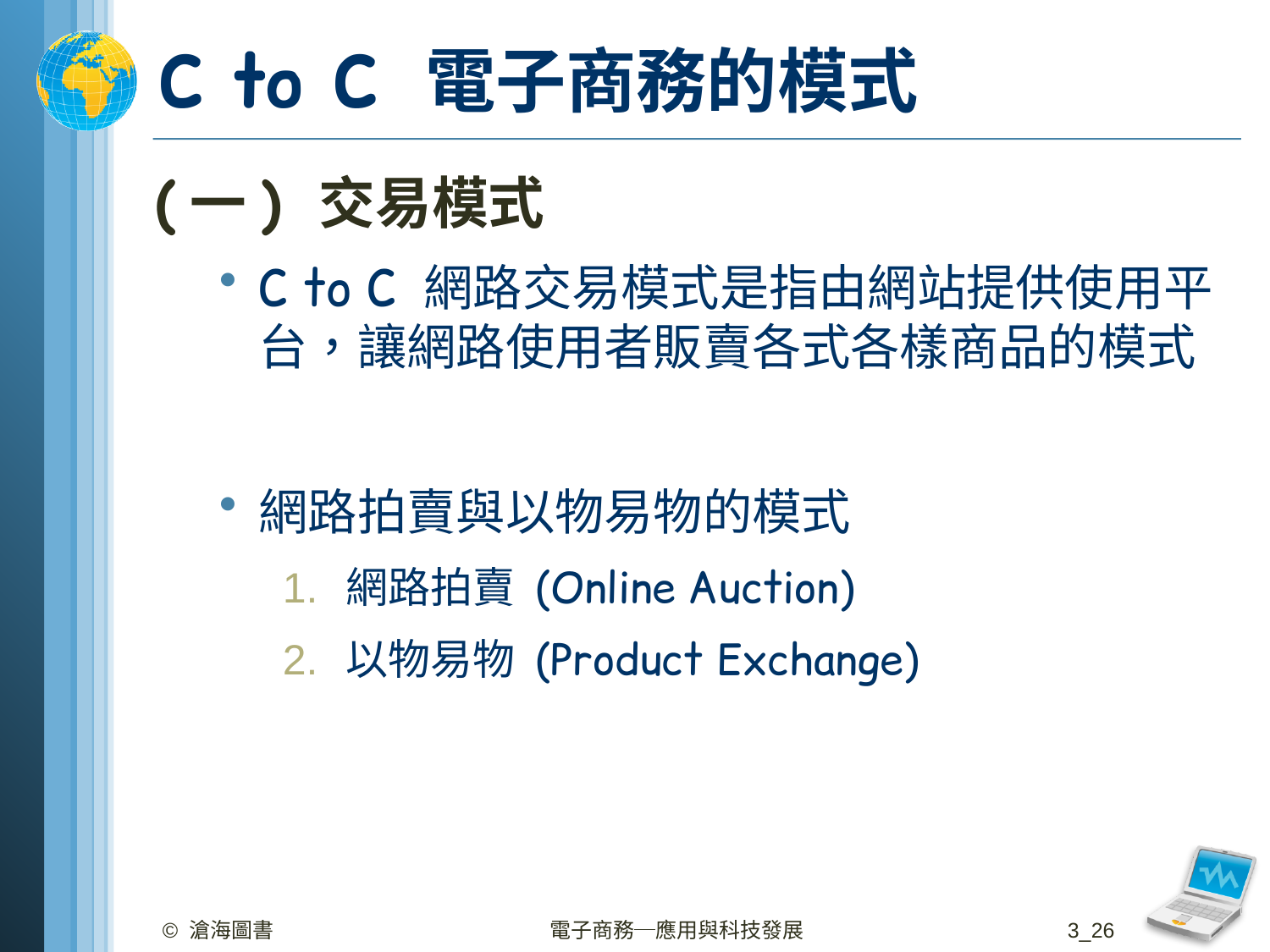

# C to C 電子商務的模式
(一) 交易模式
C to C 網路交易模式是指由網站提供使用平台，讓網路使用者販賣各式各樣商品的模式

網路拍賣與以物易物的模式
網路拍賣 (Online Auction)
以物易物 (Product Exchange)
© 滄海圖書
電子商務─應用與科技發展
3_26